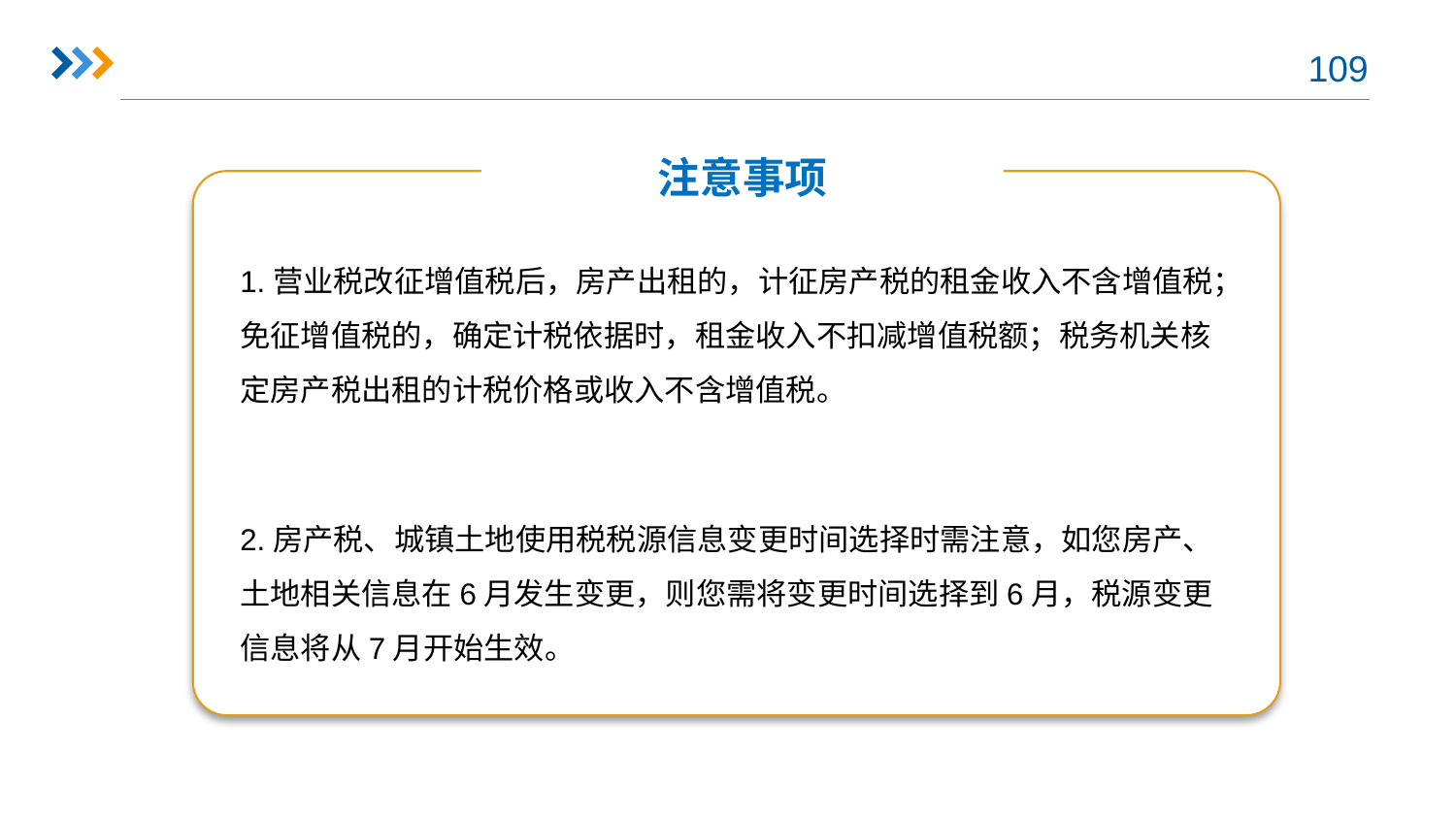

注意事项

1.营业税改征增值税后，房产出租的，计征房产税的租金收入不含增值税；免征增值税的，确定计税依据时，租金收入不扣减增值税额；税务机关核定房产税出租的计税价格或收入不含增值税。

2.房产税、城镇土地使用税税源信息变更时间选择时需注意，如您房产、土地相关信息在6月发生变更，则您需将变更时间选择到6月，税源变更信息将从7月开始生效。